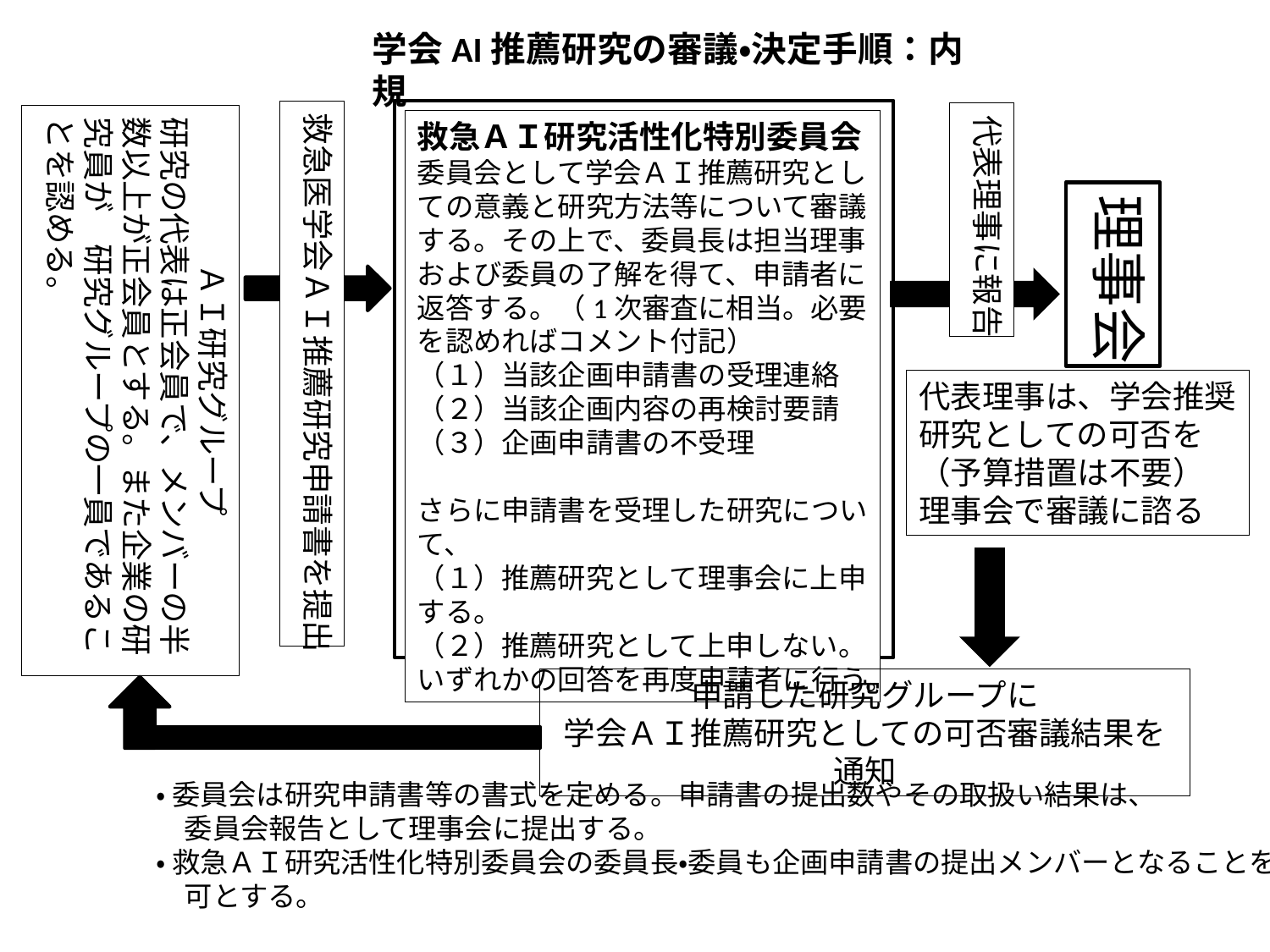

学会AI推薦研究の審議・決定手順：内規

救急医学会ＡＩ推薦研究申請書を提出
代表理事に報告

ＡＩ研究グループ
研究の代表は正会員で、メンバーの半数以上が正会員とする。また企業の研究員が　研究グループの一員であることを認める。
救急ＡＩ研究活性化特別委員会
委員会として学会ＡＩ推薦研究としての意義と研究方法等について審議する。その上で、委員長は担当理事および委員の了解を得て、申請者に返答する。（1次審査に相当。必要を認めればコメント付記）
（１）当該企画申請書の受理連絡
（２）当該企画内容の再検討要請
（３）企画申請書の不受理

さらに申請書を受理した研究について、
（１）推薦研究として理事会に上申する。
（２）推薦研究として上申しない。
いずれかの回答を再度申請者に行う。
理事会

代表理事は、学会推奨
研究としての可否を
（予算措置は不要）
理事会で審議に諮る

申請した研究グループに
学会ＡＩ推薦研究としての可否審議結果を通知

・ 委員会は研究申請書等の書式を定める。申請書の提出数やその取扱い結果は、
　委員会報告として理事会に提出する。
・ 救急ＡＩ研究活性化特別委員会の委員長・委員も企画申請書の提出メンバーとなることを
　可とする。